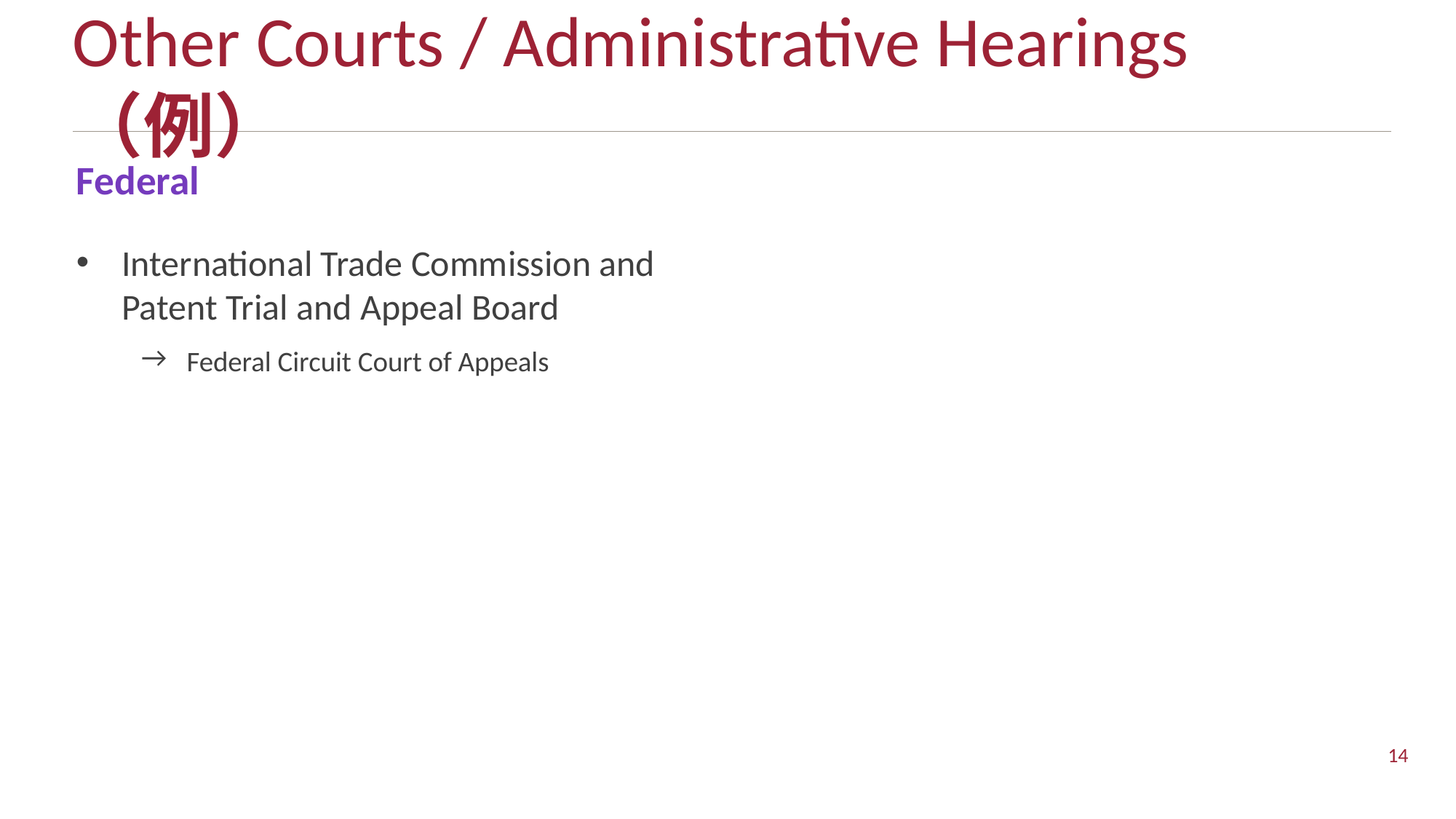

Other Courts / Administrative Hearings （例）
Federal
International Trade Commission and Patent Trial and Appeal Board
Federal Circuit Court of Appeals

14